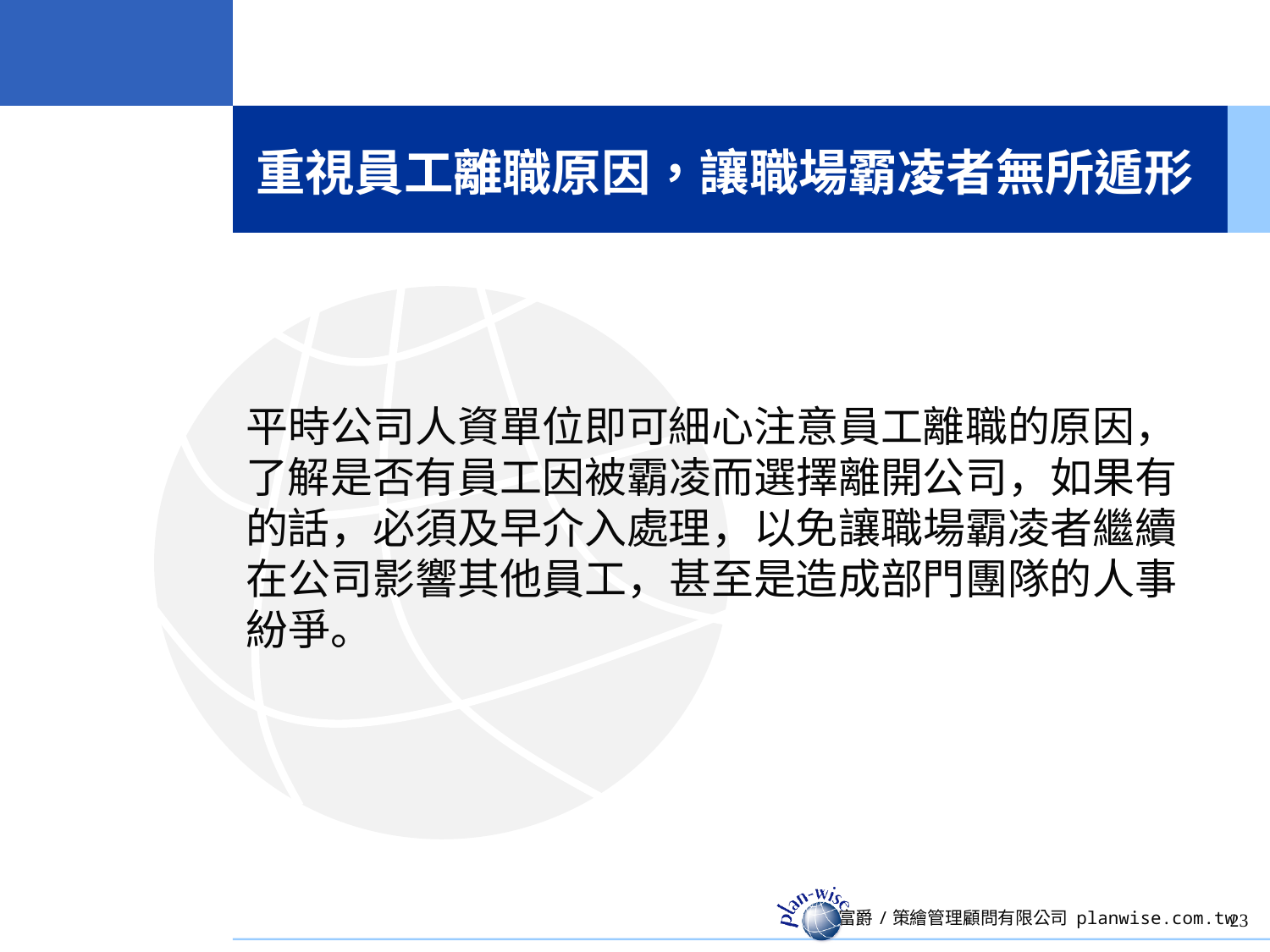

# 重視員工離職原因，讓職場霸凌者無所遁形

平時公司人資單位即可細心注意員工離職的原因，了解是否有員工因被霸凌而選擇離開公司，如果有的話，必須及早介入處理，以免讓職場霸凌者繼續在公司影響其他員工，甚至是造成部門團隊的人事紛爭。
23